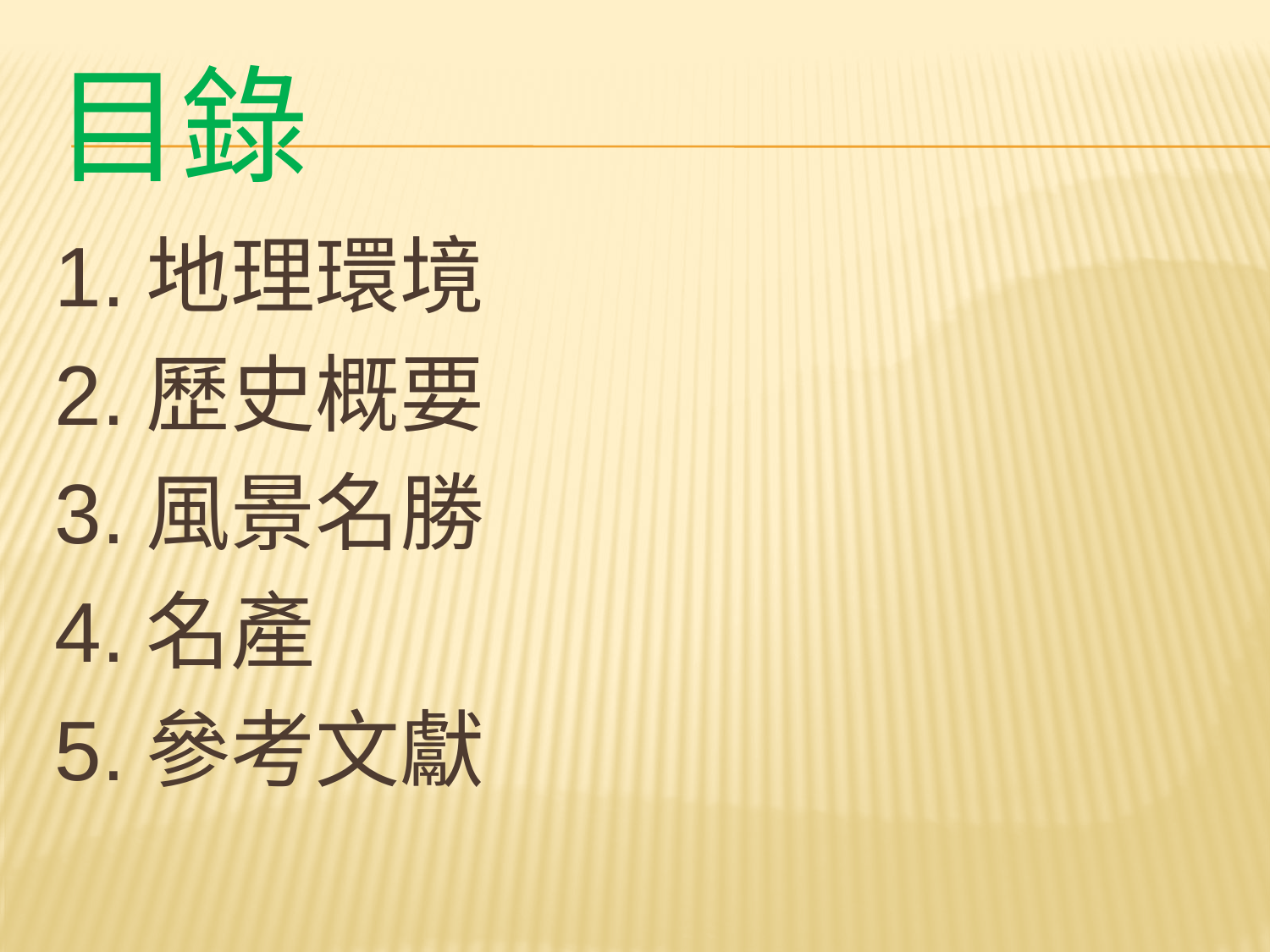

# 目錄
1.地理環境
2.歷史概要
3.風景名勝
4.名產
5.參考文獻